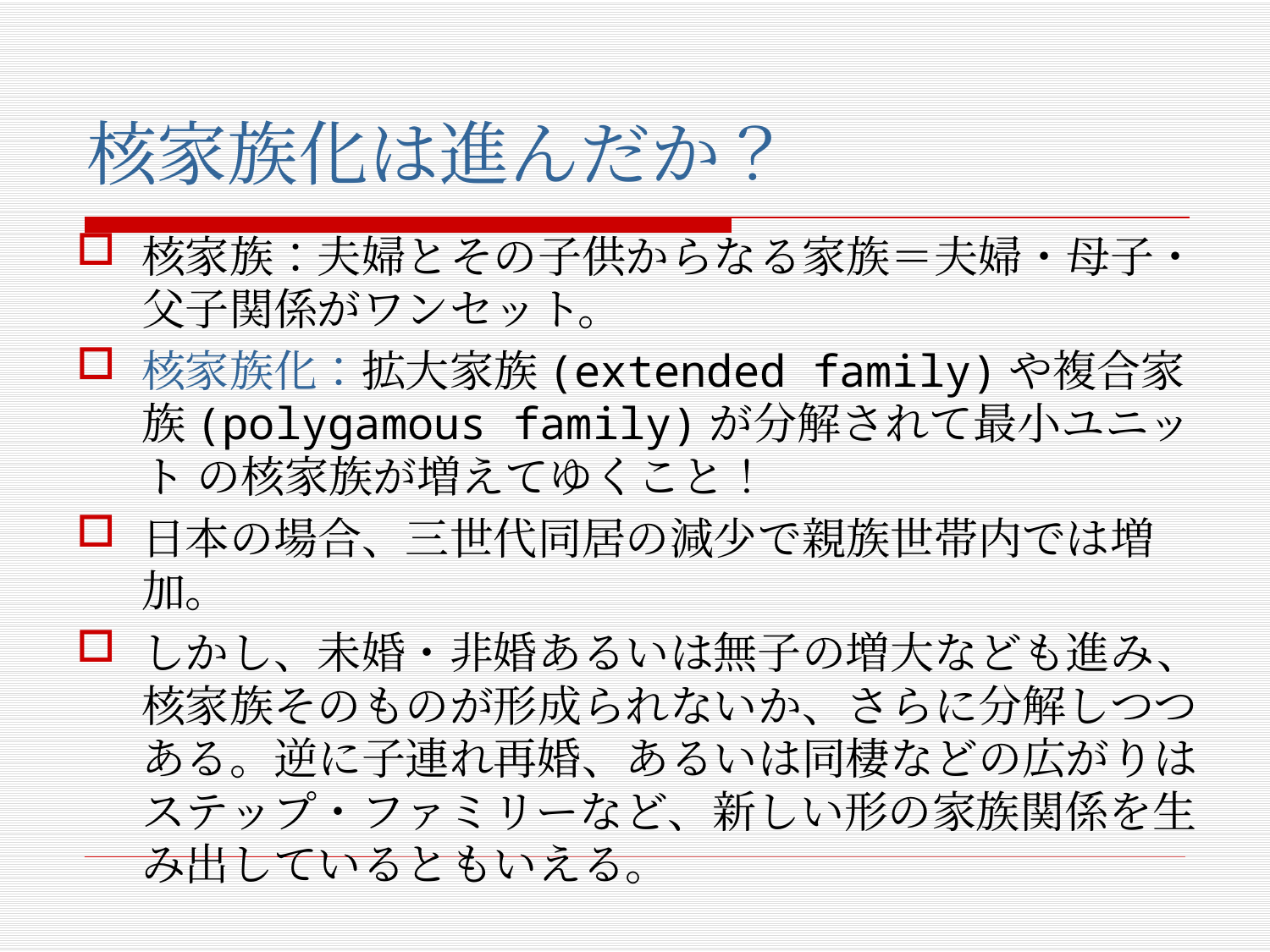

# 核家族化は進んだか？
核家族：夫婦とその子供からなる家族＝夫婦・母子・父子関係がワンセット。
核家族化：拡大家族(extended family)や複合家族(polygamous family)が分解されて最小ユニット の核家族が増えてゆくこと！
日本の場合、三世代同居の減少で親族世帯内では増加。
しかし、未婚・非婚あるいは無子の増大なども進み、核家族そのものが形成られないか、さらに分解しつつある。逆に子連れ再婚、あるいは同棲などの広がりはステップ・ファミリーなど、新しい形の家族関係を生み出しているともいえる。